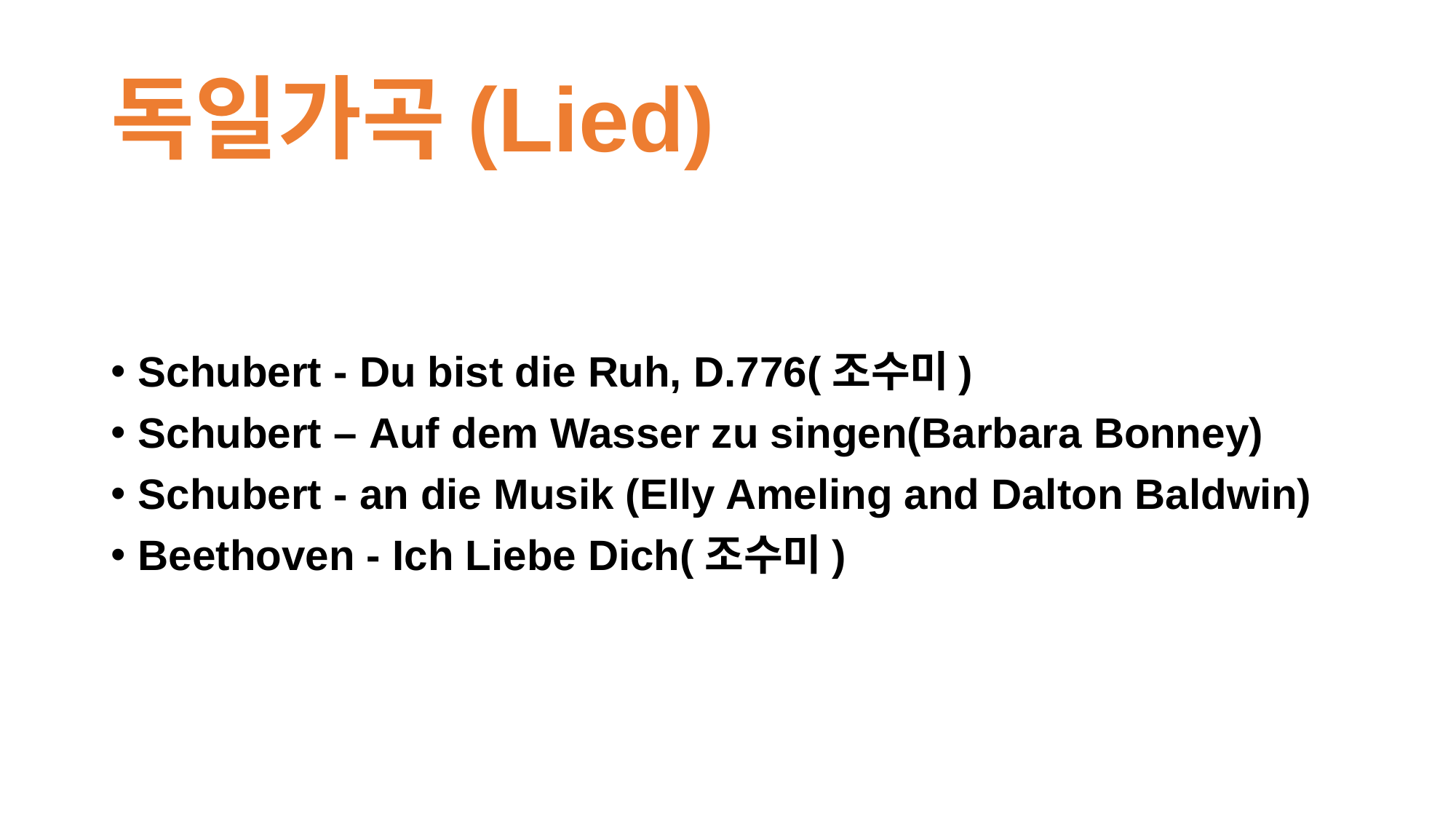

# 독일가곡(Lied)

Schubert - Du bist die Ruh, D.776(조수미)
Schubert – Auf dem Wasser zu singen(Barbara Bonney)
Schubert - an die Musik (Elly Ameling and Dalton Baldwin)
Beethoven - Ich Liebe Dich(조수미)